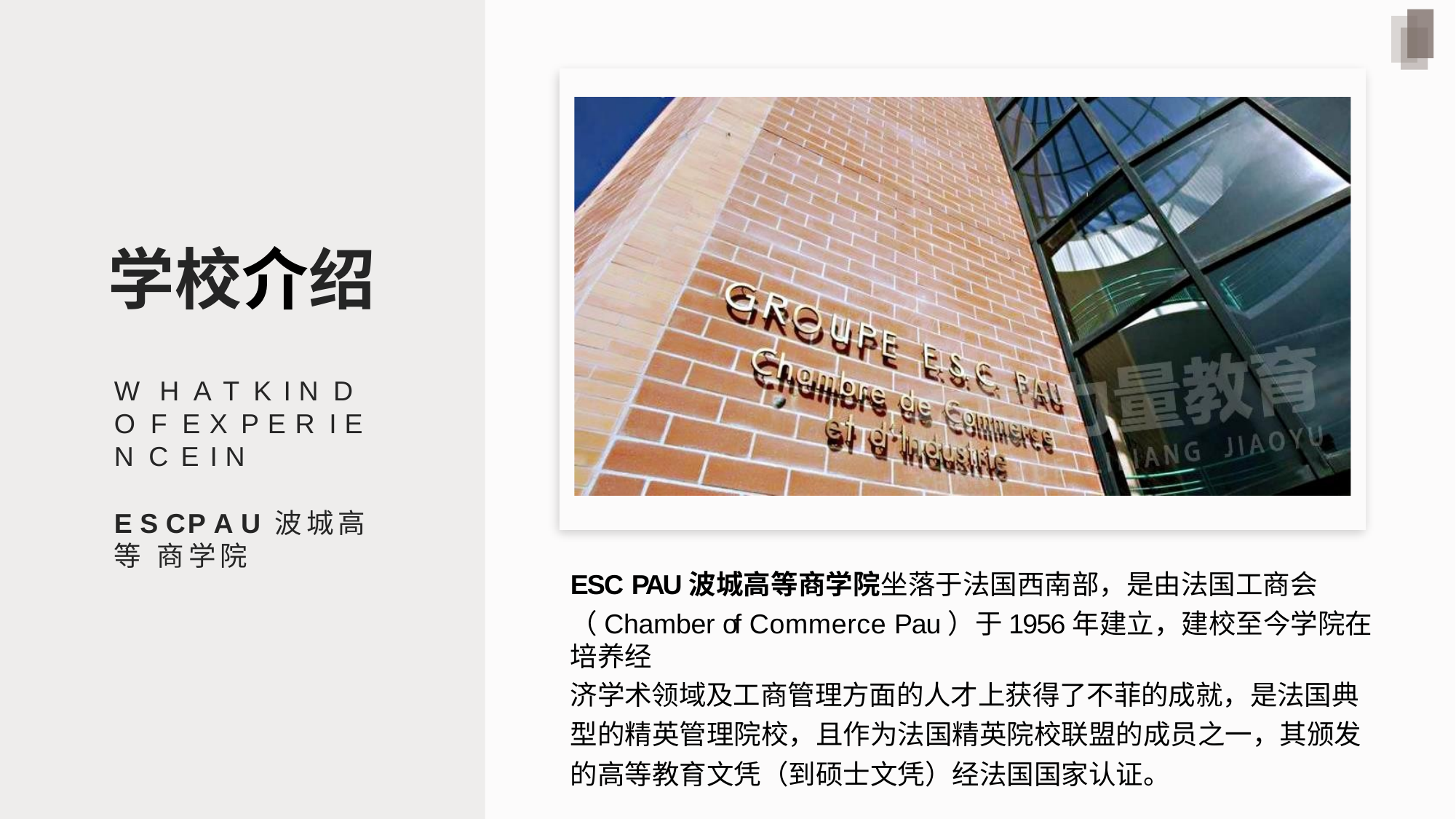

# 学校介绍
W H A T K I N D O F  E X P E R I E N C E I N

E S C	P A U 波城高等 商学院
ESC PAU波城高等商学院坐落于法国西南部，是由法国工商会
（Chamber of Commerce Pau）于1956年建立，建校至今学院在培养经
济学术领域及工商管理方面的人才上获得了不菲的成就，是法国典
型的精英管理院校，且作为法国精英院校联盟的成员之一，其颁发 的高等教育文凭（到硕士文凭）经法国国家认证。